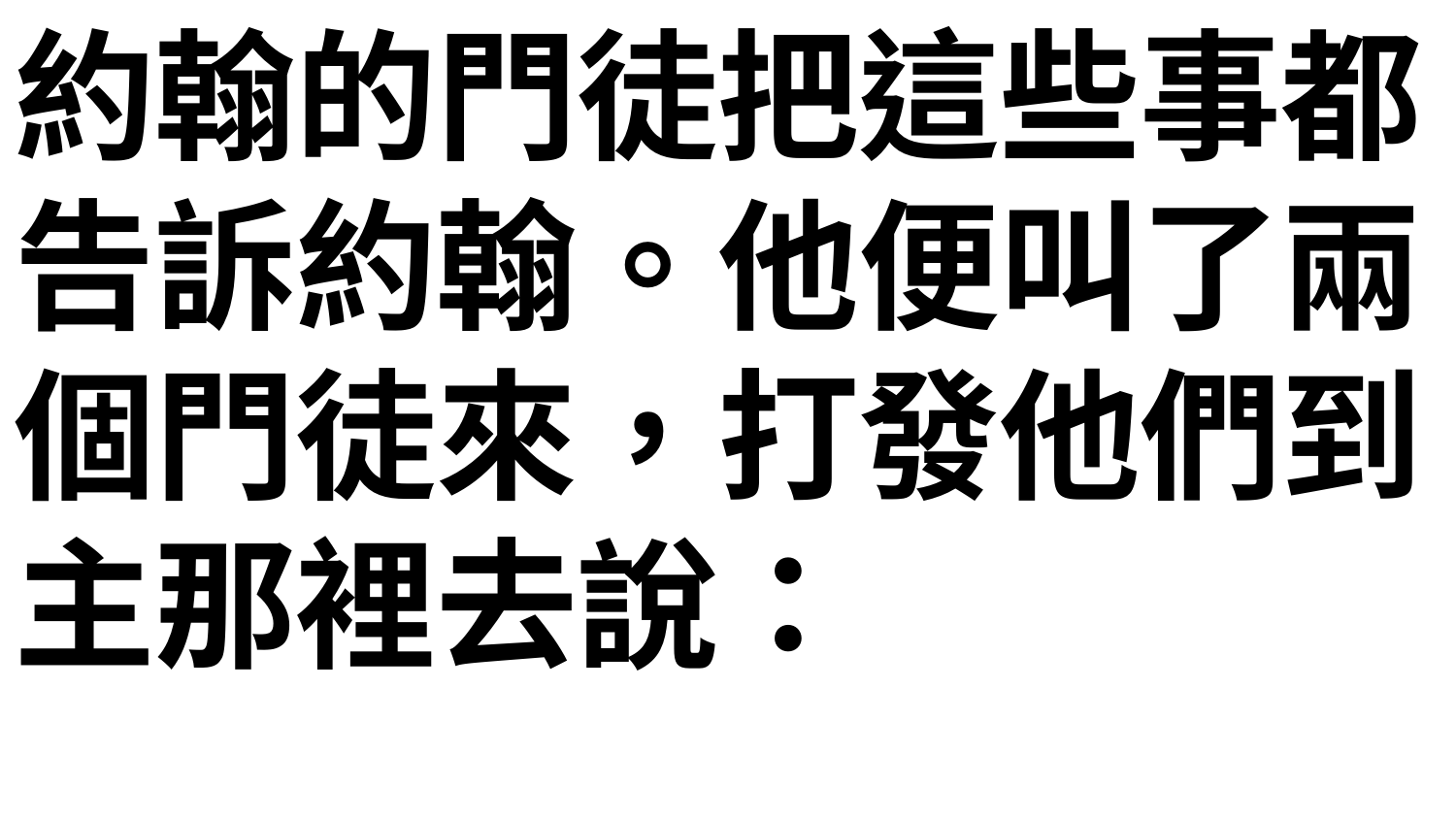

約翰的門徒把這些事都告訴約翰。他便叫了兩個門徒來，打發他們到主那裡去說：

「那將要來的是你嗎？還是我們等候別人呢？」
當那時候，耶穌治好了許多有疾病的、受災患的、被惡鬼附著的，又開恩叫好些瞎子能看見。耶穌回答說：「你們去，把所看見、所聽見的事告訴約翰，就是：瞎子看見，瘸子行走，長大痲瘋的潔淨，聾子聽見，死人復活，窮人有福音傳給他們。凡不因我跌倒的，就有福了！」